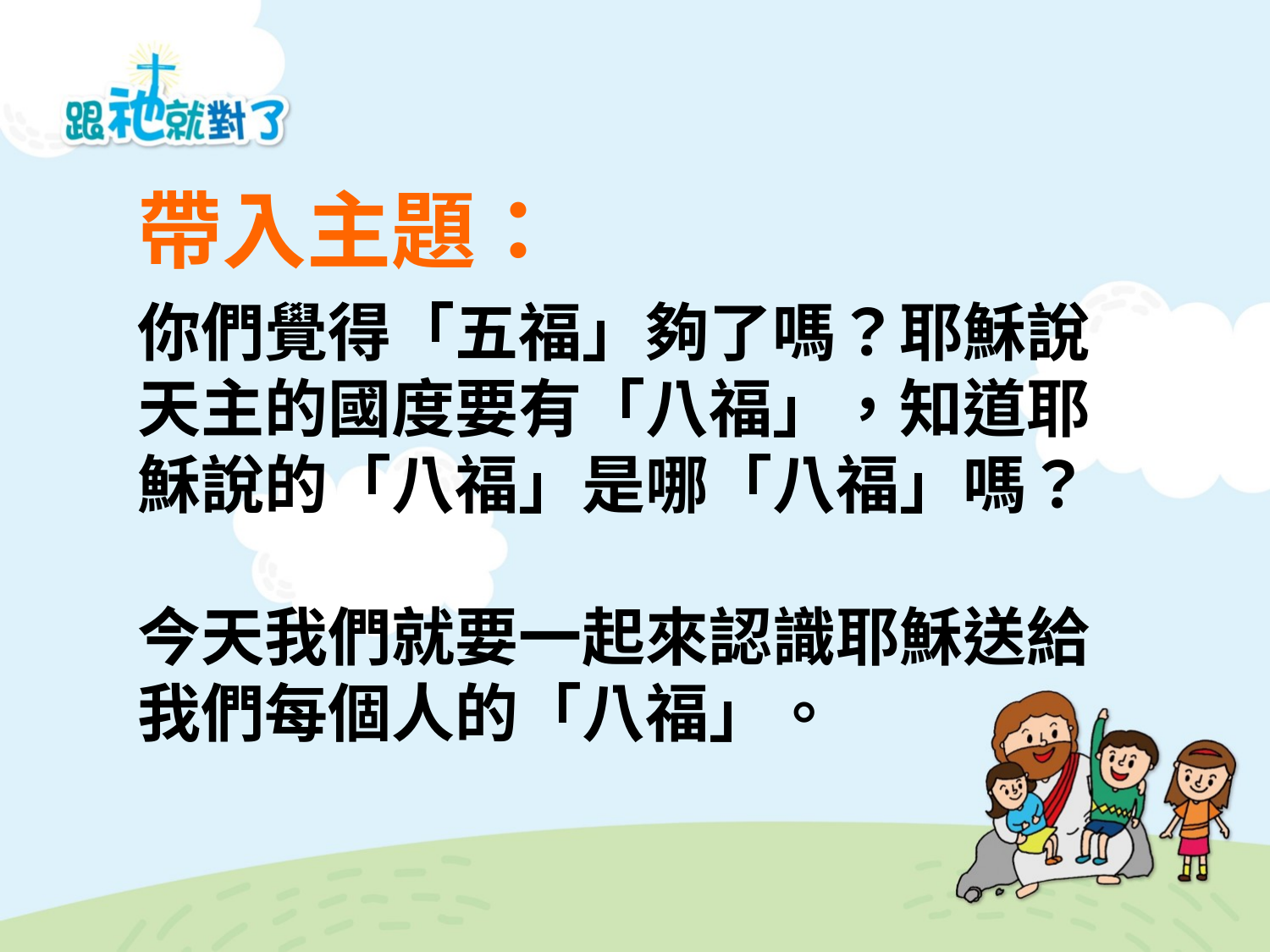

帶入主題：
你們覺得「五福」夠了嗎？耶穌說天主的國度要有「八福」，知道耶穌說的「八福」是哪「八福」嗎？

今天我們就要一起來認識耶穌送給我們每個人的「八福」。